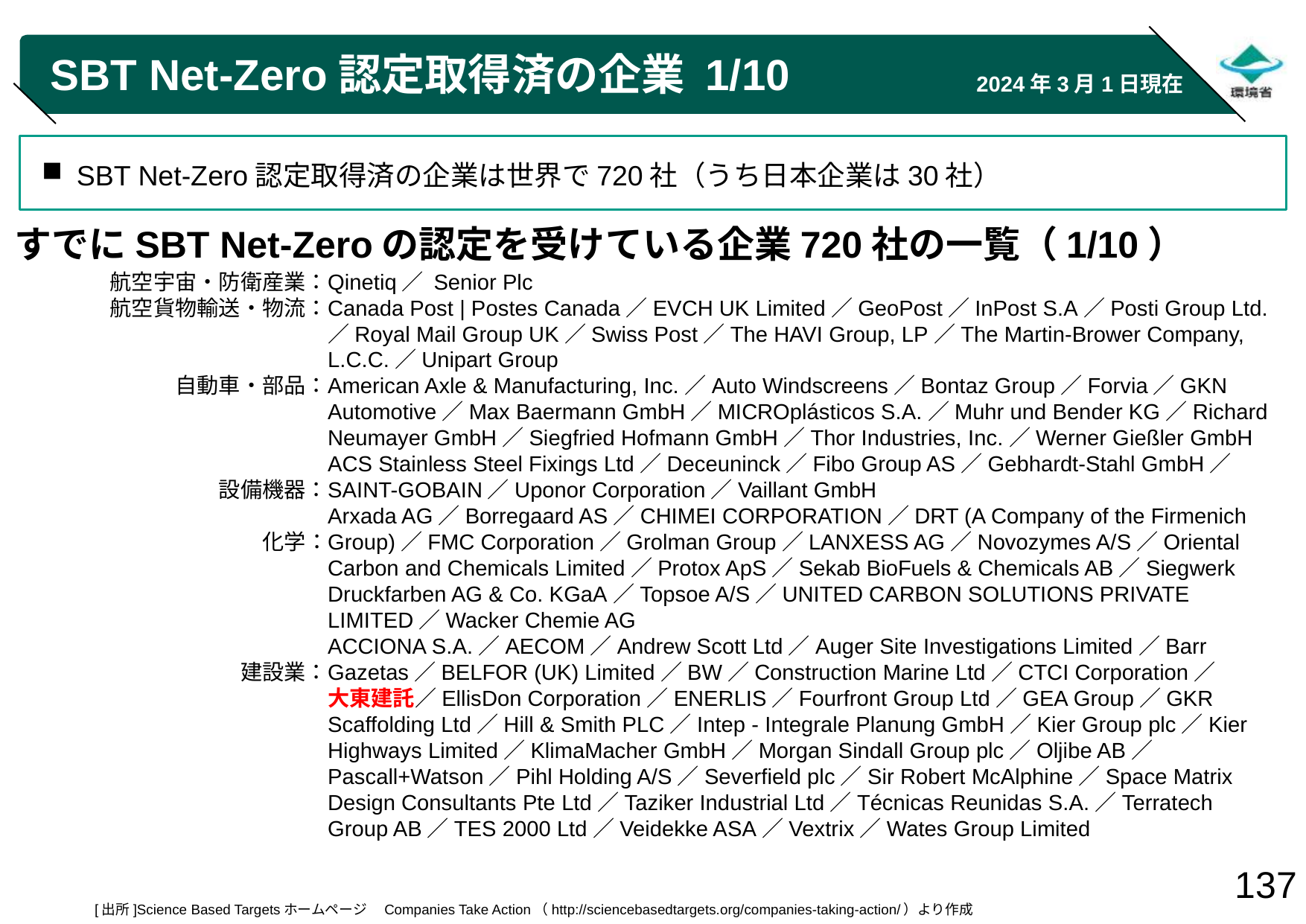

# SBT Net-Zero認定取得済の企業 1/10
2024年3月1日現在
SBT Net-Zero認定取得済の企業は世界で720社（うち日本企業は30社）
すでにSBT Net-Zeroの認定を受けている企業720社の一覧（1/10）
航空宇宙・防衛産業：
航空貨物輸送・物流：

自動車・部品：

設備機器：

化学：

建設業：

Qinetiq／ Senior Plc
Canada Post | Postes Canada／EVCH UK Limited／GeoPost／InPost S.A／Posti Group Ltd.／Royal Mail Group UK／Swiss Post／The HAVI Group, LP／The Martin-Brower Company, L.C.C.／Unipart Group
American Axle & Manufacturing, Inc.／Auto Windscreens／Bontaz Group／Forvia／GKN Automotive／Max Baermann GmbH／MICROplásticos S.A.／Muhr und Bender KG／Richard Neumayer GmbH／Siegfried Hofmann GmbH／Thor Industries, Inc.／Werner Gießler GmbH
ACS Stainless Steel Fixings Ltd／Deceuninck／Fibo Group AS／Gebhardt-Stahl GmbH／SAINT-GOBAIN／Uponor Corporation／Vaillant GmbH
Arxada AG／Borregaard AS／CHIMEI CORPORATION／DRT (A Company of the Firmenich Group)／FMC Corporation／Grolman Group／LANXESS AG／Novozymes A/S／Oriental Carbon and Chemicals Limited／Protox ApS／Sekab BioFuels & Chemicals AB／Siegwerk Druckfarben AG & Co. KGaA／Topsoe A/S／UNITED CARBON SOLUTIONS PRIVATE LIMITED／Wacker Chemie AG
ACCIONA S.A.／AECOM／Andrew Scott Ltd／Auger Site Investigations Limited／Barr Gazetas／BELFOR (UK) Limited／BW／Construction Marine Ltd／CTCI Corporation／
大東建託／EllisDon Corporation／ENERLIS／Fourfront Group Ltd／GEA Group／GKR Scaffolding Ltd／Hill & Smith PLC／Intep - Integrale Planung GmbH／Kier Group plc／Kier Highways Limited／KlimaMacher GmbH／Morgan Sindall Group plc／Oljibe AB／Pascall+Watson／Pihl Holding A/S／Severfield plc／Sir Robert McAlphine／Space Matrix Design Consultants Pte Ltd／Taziker Industrial Ltd／Técnicas Reunidas S.A.／Terratech Group AB／TES 2000 Ltd／Veidekke ASA／Vextrix／Wates Group Limited

[出所]Science Based Targetsホームページ　Companies Take Action（http://sciencebasedtargets.org/companies-taking-action/）より作成